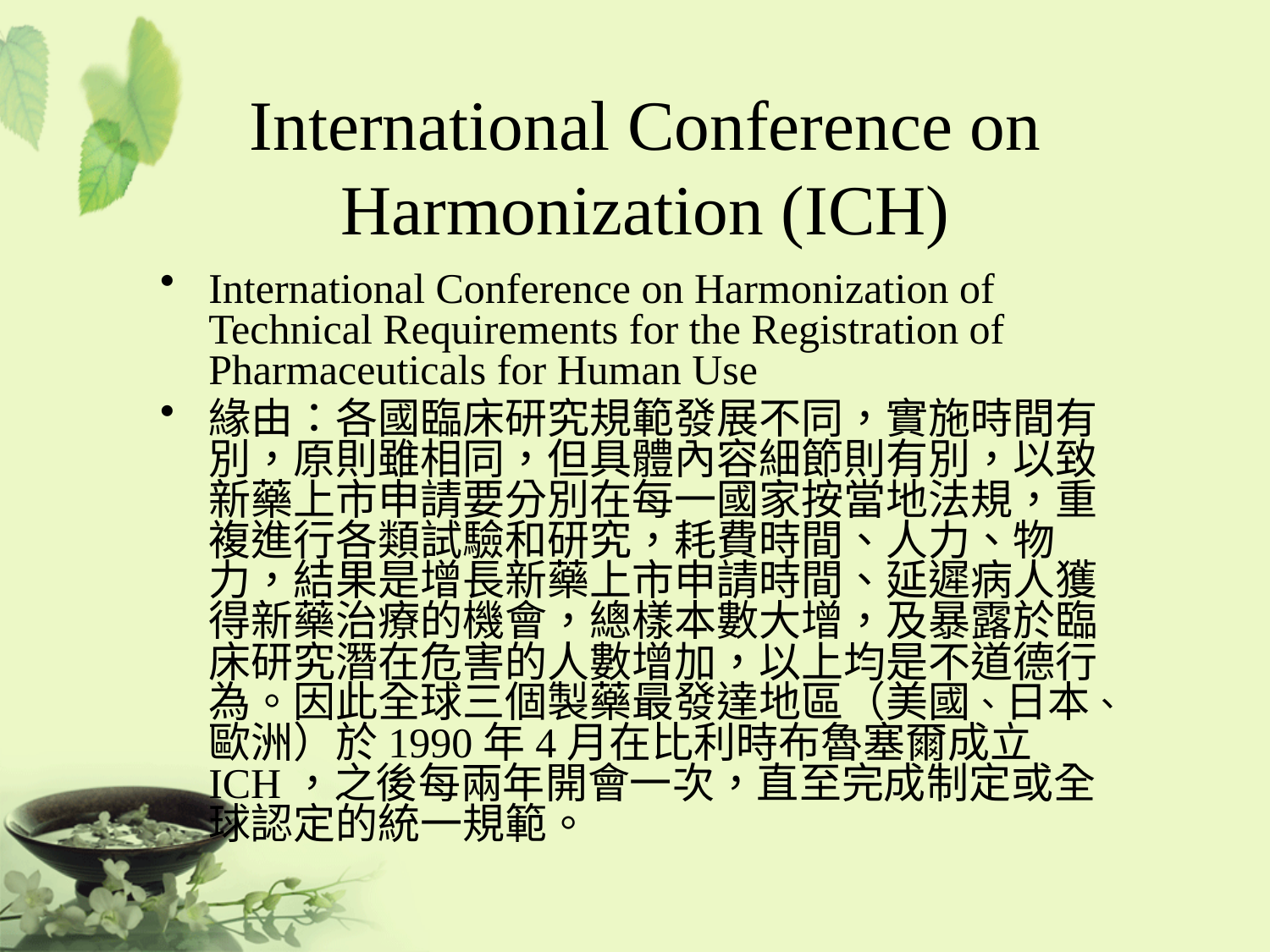

# International Conference on Harmonization (ICH)
International Conference on Harmonization of Technical Requirements for the Registration of Pharmaceuticals for Human Use
緣由：各國臨床研究規範發展不同，實施時間有別，原則雖相同，但具體內容細節則有別，以致新藥上市申請要分別在每一國家按當地法規，重複進行各類試驗和研究，耗費時間、人力、物力，結果是增長新藥上市申請時間、延遲病人獲得新藥治療的機會，總樣本數大增，及暴露於臨床研究潛在危害的人數增加，以上均是不道德行為。因此全球三個製藥最發達地區（美國、日本、歐洲）於1990年4月在比利時布魯塞爾成立ICH，之後每兩年開會一次，直至完成制定或全球認定的統一規範。